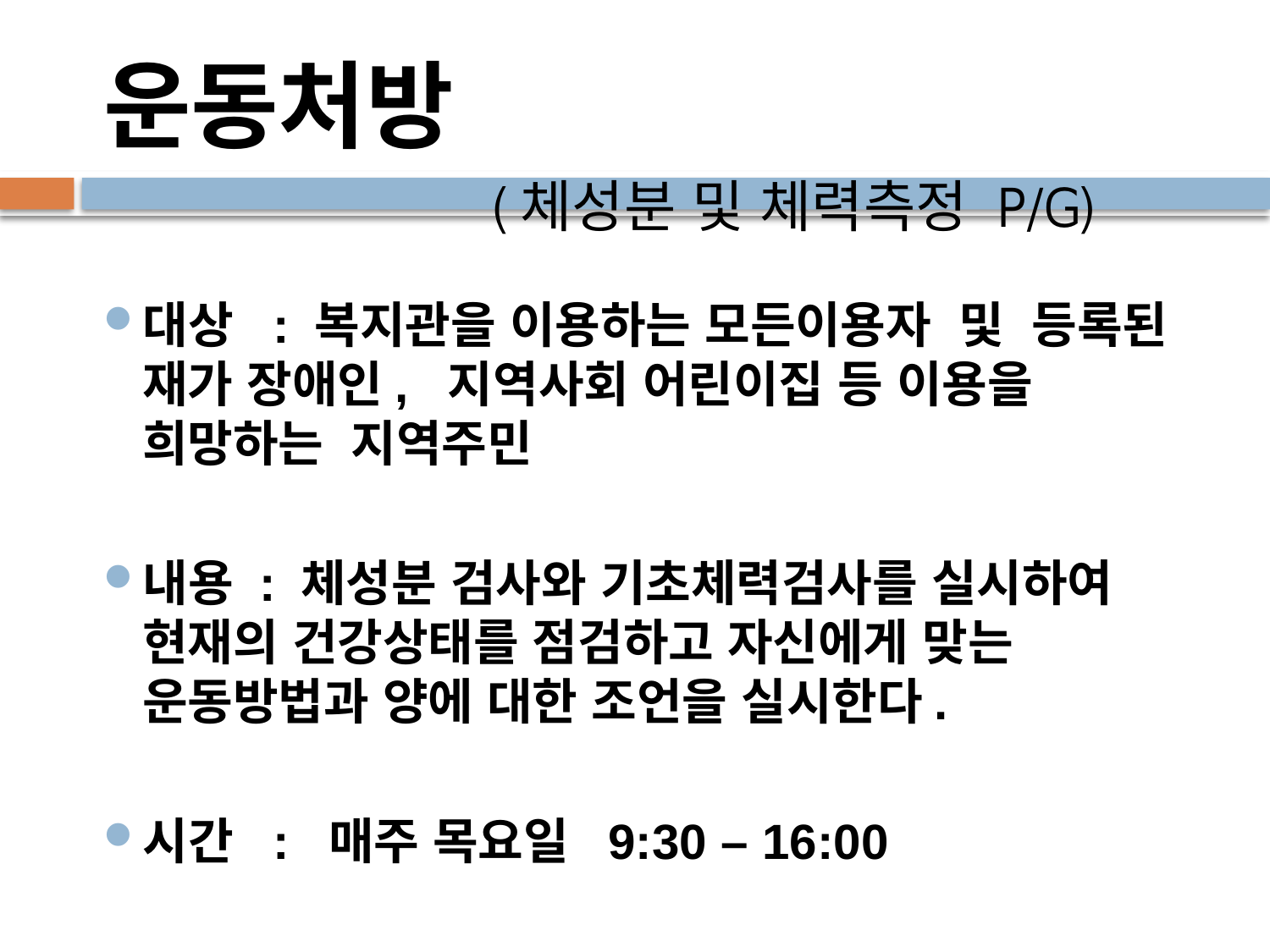

운동처방
                       (체성분 및 체력측정 P/G)
대상  : 복지관을 이용하는 모든이용자  및  등록된 재가 장애인,  지역사회 어린이집 등 이용을 희망하는  지역주민

내용 : 체성분 검사와 기초체력검사를 실시하여 현재의 건강상태를 점검하고 자신에게 맞는 운동방법과 양에 대한 조언을 실시한다.

시간  :  매주 목요일  9:30 – 16:00